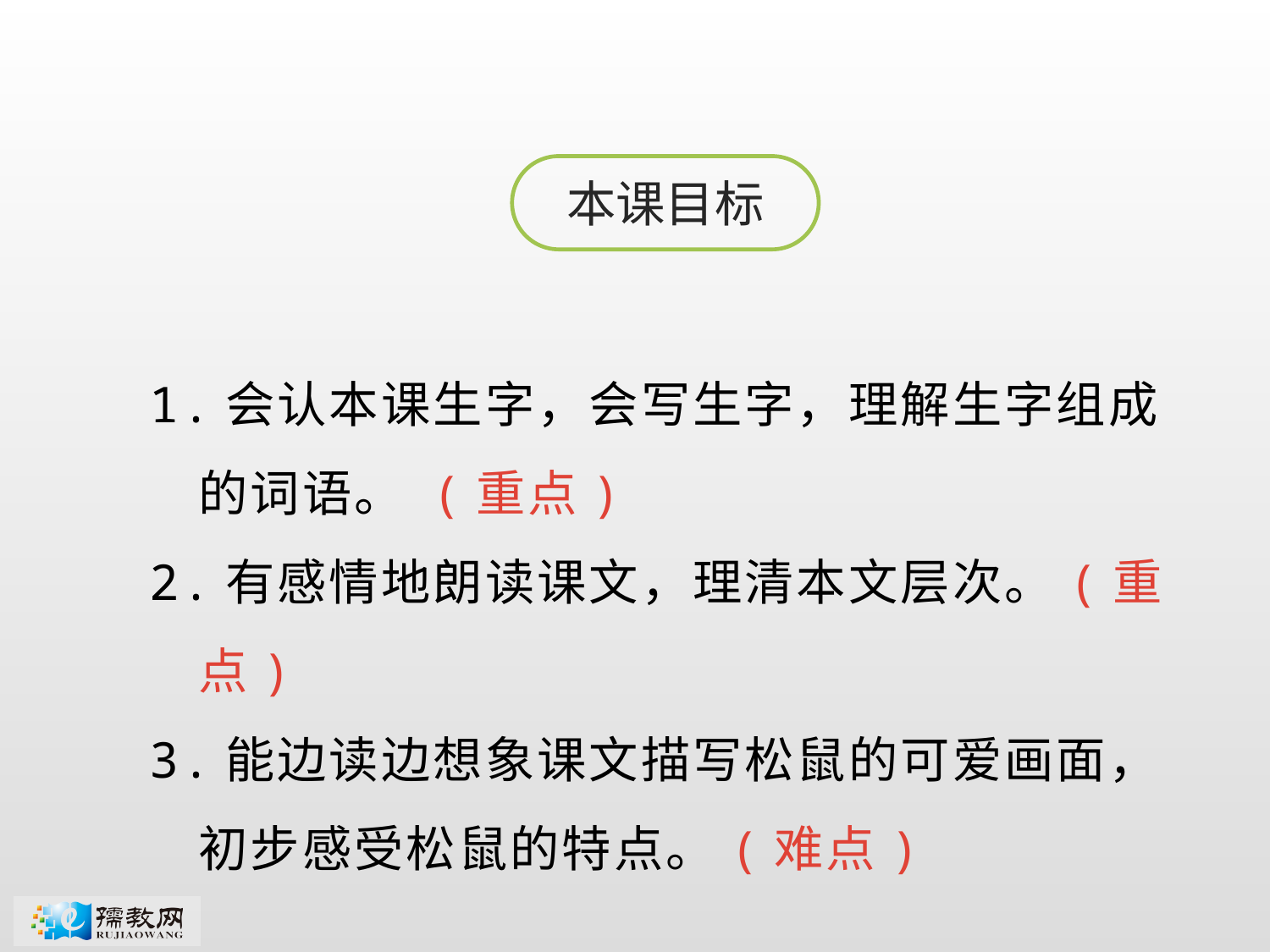

本课目标
1.会认本课生字，会写生字，理解生字组成的词语。 (重点)
2.有感情地朗读课文，理清本文层次。(重点)
3.能边读边想象课文描写松鼠的可爱画面，初步感受松鼠的特点。(难点)